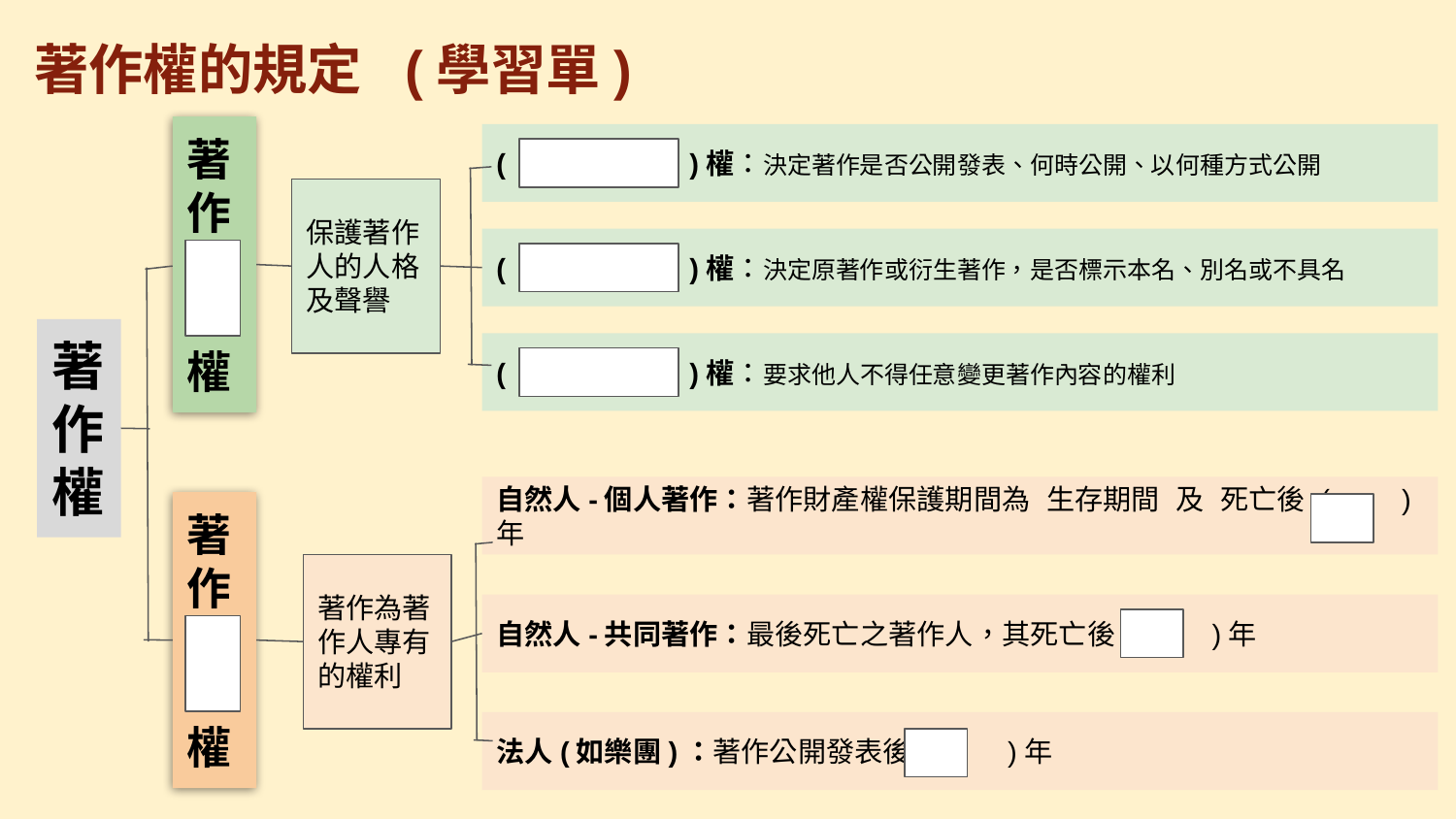

著作權的規定  (學習單)
著作

權

(                       )權：決定著作是否公開發表、何時公開、以何種方式公開

保護著作人的人格及聲譽
(                       )權：決定原著作或衍生著作，是否標示本名、別名或不具名

著作權
(                       )權：要求他人不得任意變更著作內容的權利

自然人-個人著作：著作財產權保護期間為  生存期間  及  死亡後 (         )年
著作

權

著作為著作人專有的權利
自然人-共同著作：最後死亡之著作人，其死亡後 (         )年

法人(如樂團)：著作公開發表後 (         )年